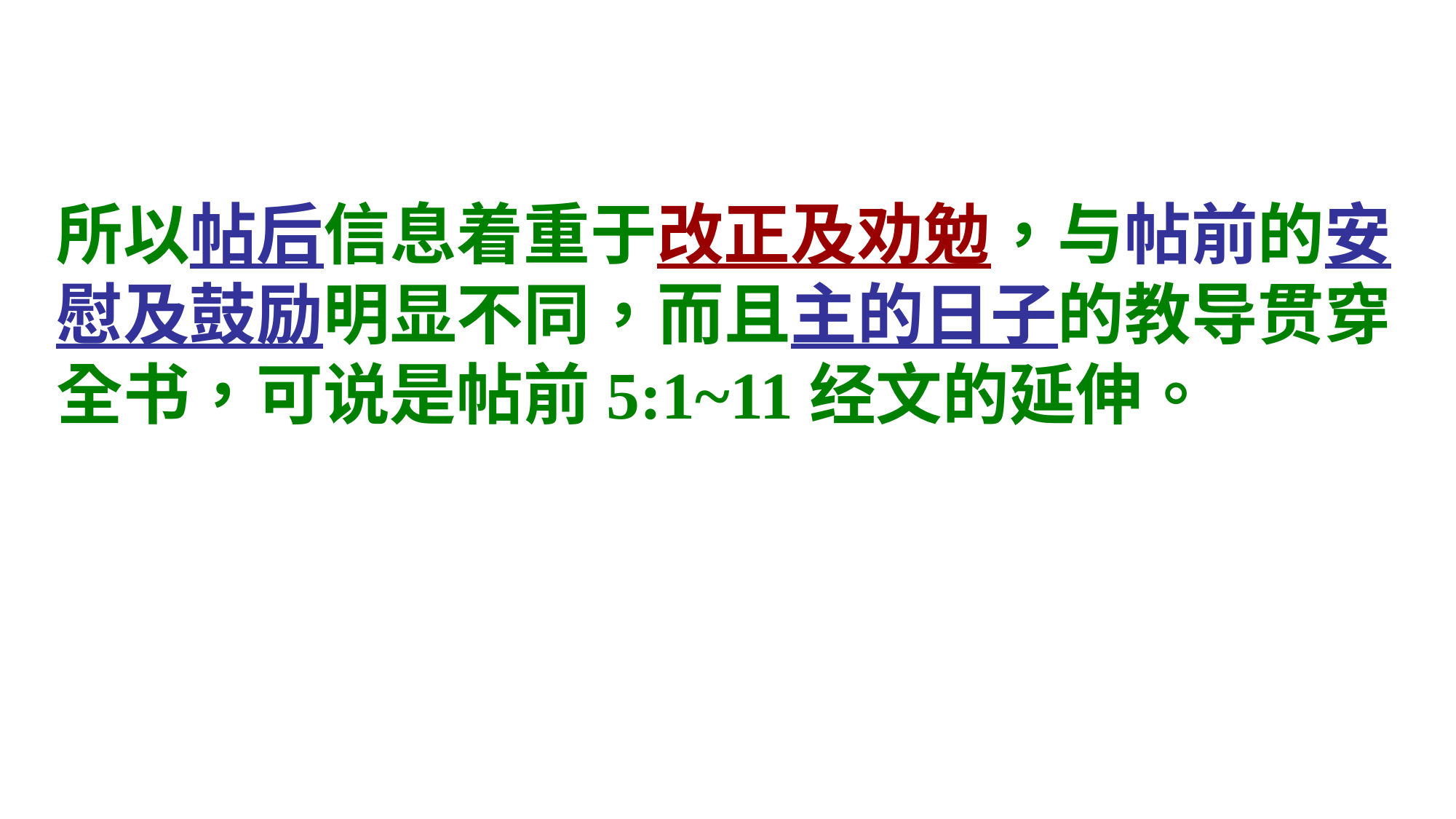

所以帖后信息着重于改正及劝勉，与帖前的安慰及鼓励明显不同，而且主的日子的教导贯穿全书，可说是帖前5:1~11经文的延伸。